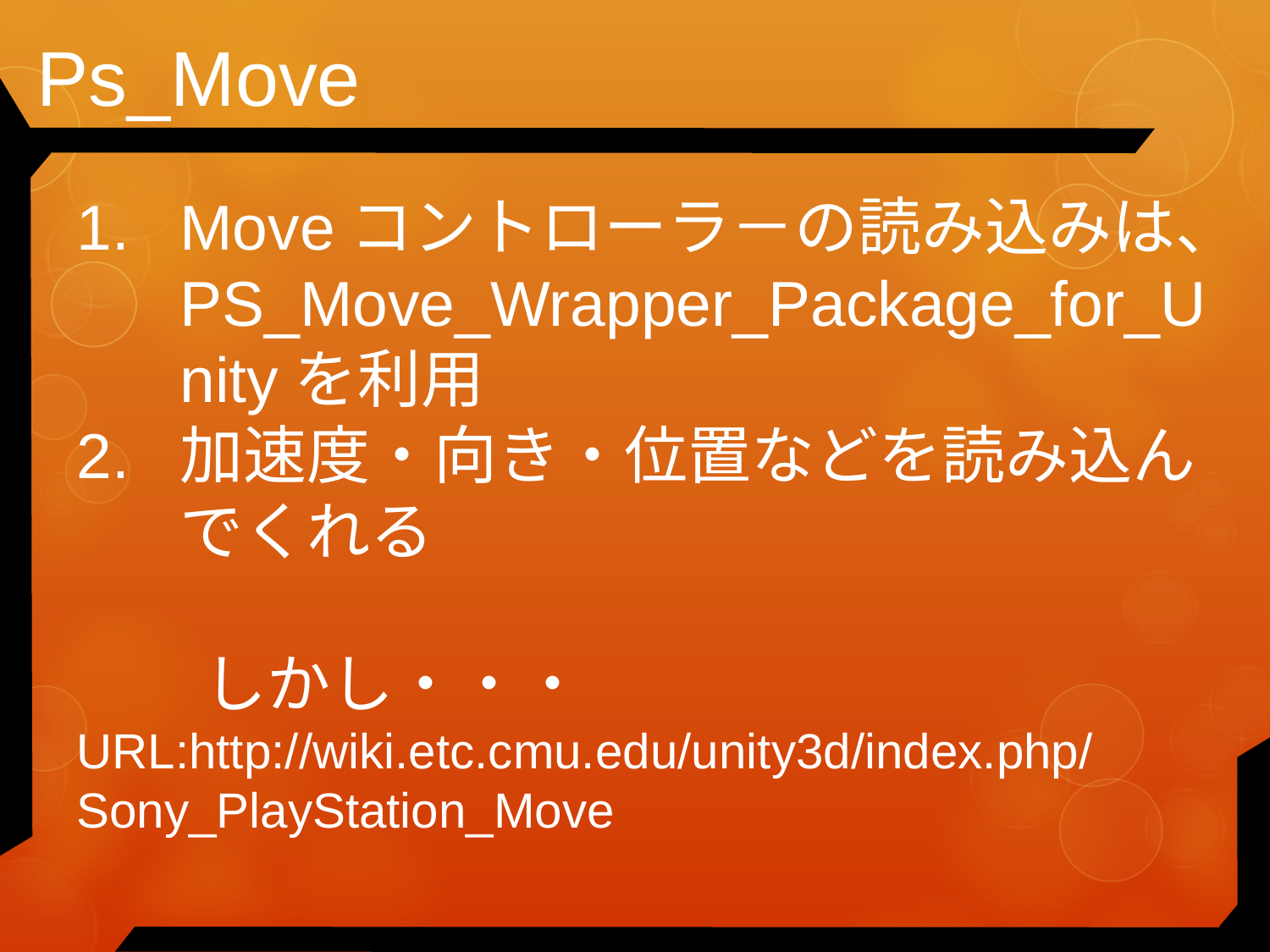

# Ps_Move
Moveコントローラ－の読み込みは、PS_Move_Wrapper_Package_for_Unityを利用
加速度・向き・位置などを読み込んでくれる

	しかし・・・
URL:http://wiki.etc.cmu.edu/unity3d/index.php/Sony_PlayStation_Move